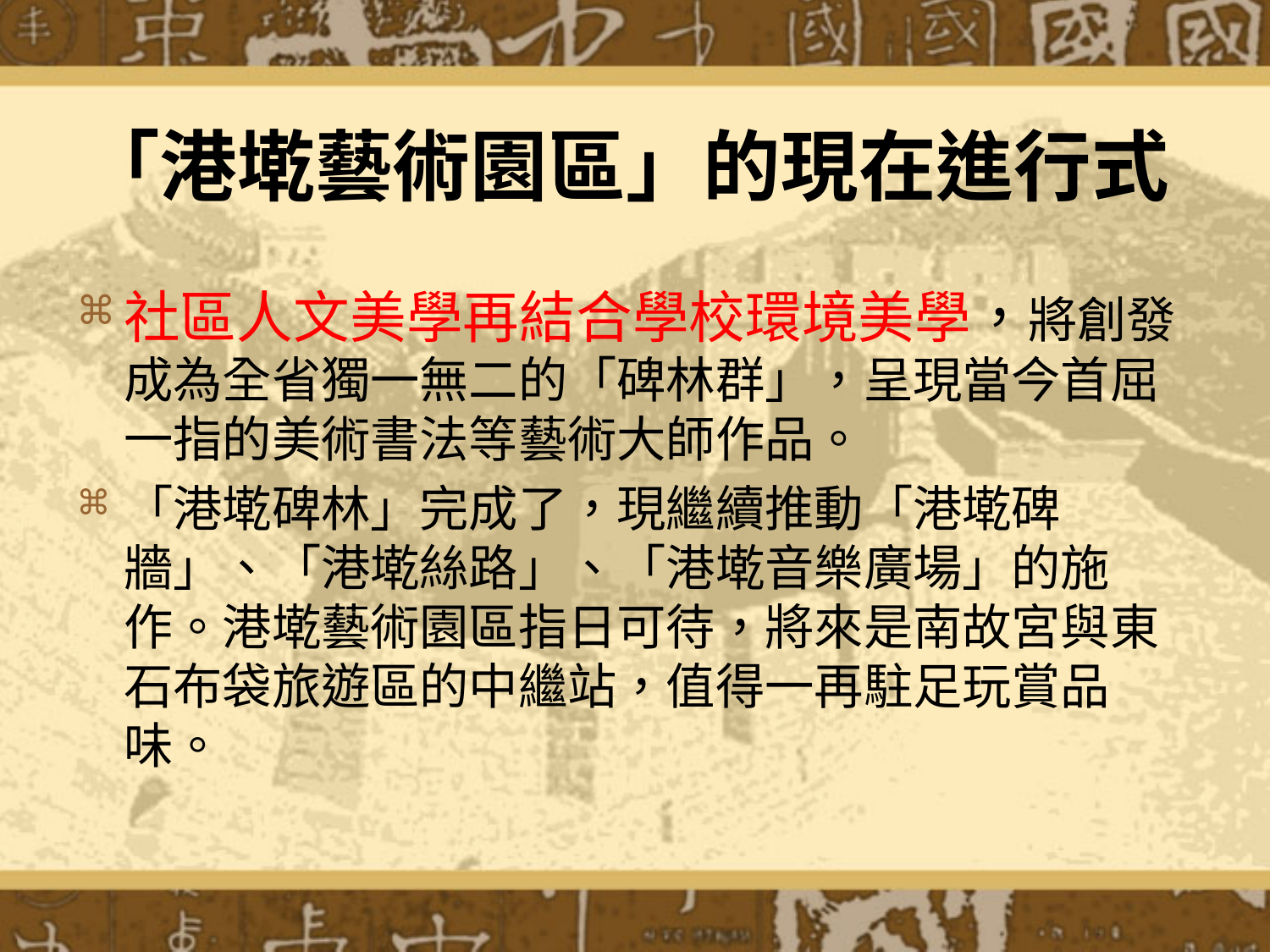

# 「港墘藝術園區」的現在進行式
社區人文美學再結合學校環境美學，將創發成為全省獨一無二的「碑林群」，呈現當今首屈一指的美術書法等藝術大師作品。
「港墘碑林」完成了，現繼續推動「港墘碑牆」、「港墘絲路」、「港墘音樂廣場」的施作。港墘藝術園區指日可待，將來是南故宮與東石布袋旅遊區的中繼站，值得一再駐足玩賞品味。